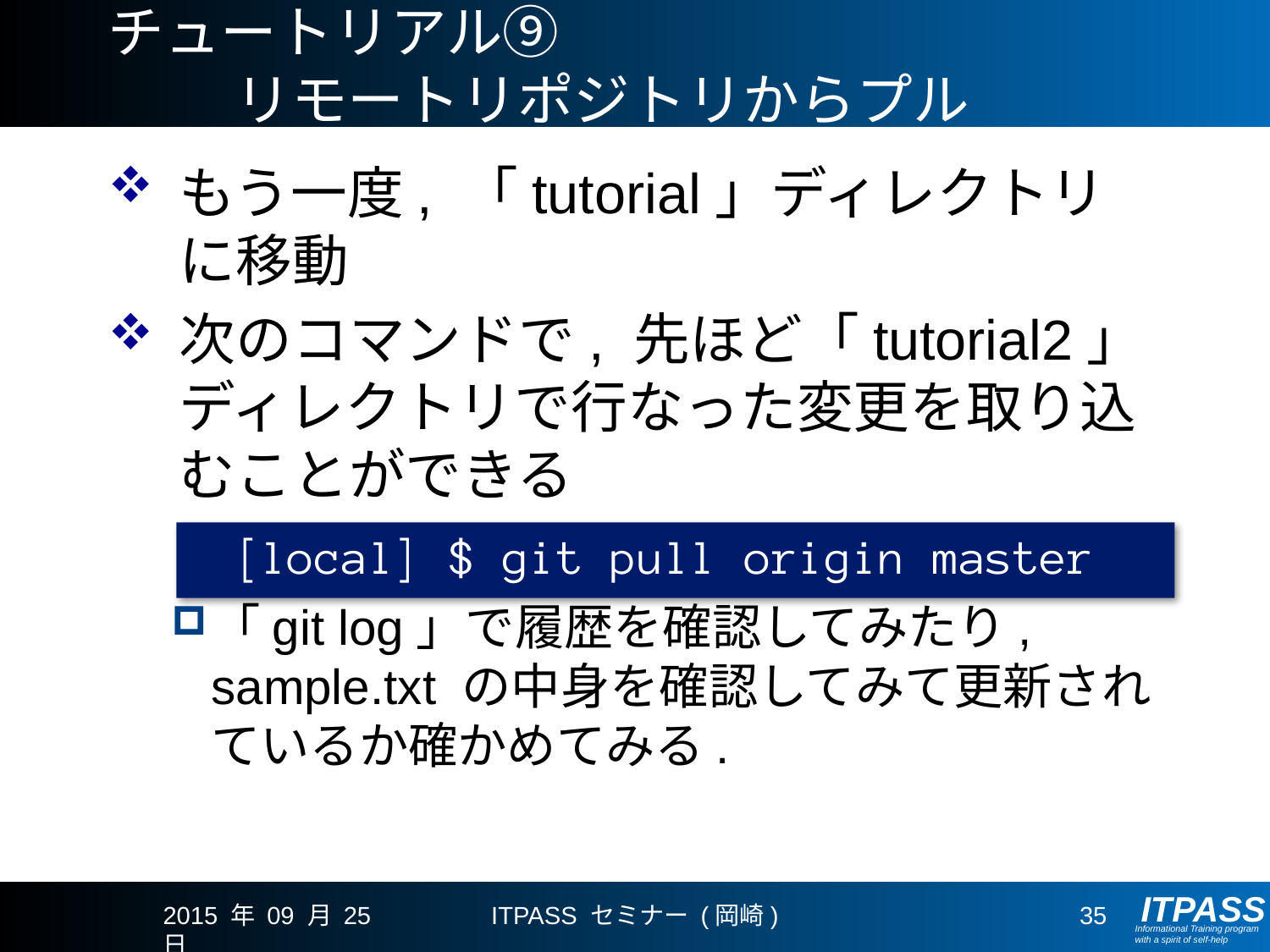

# チュートリアル⑨ リモートリポジトリからプル
もう一度, 「tutorial」ディレクトリに移動
次のコマンドで, 先ほど「tutorial2」ディレクトリで行なった変更を取り込むことができる
	[local] $ git pull origin master
「git log」で履歴を確認してみたり, sample.txt の中身を確認してみて更新されているか確かめてみる.

2015 年 09 月 25 日
ITPASS セミナー (岡崎)
35